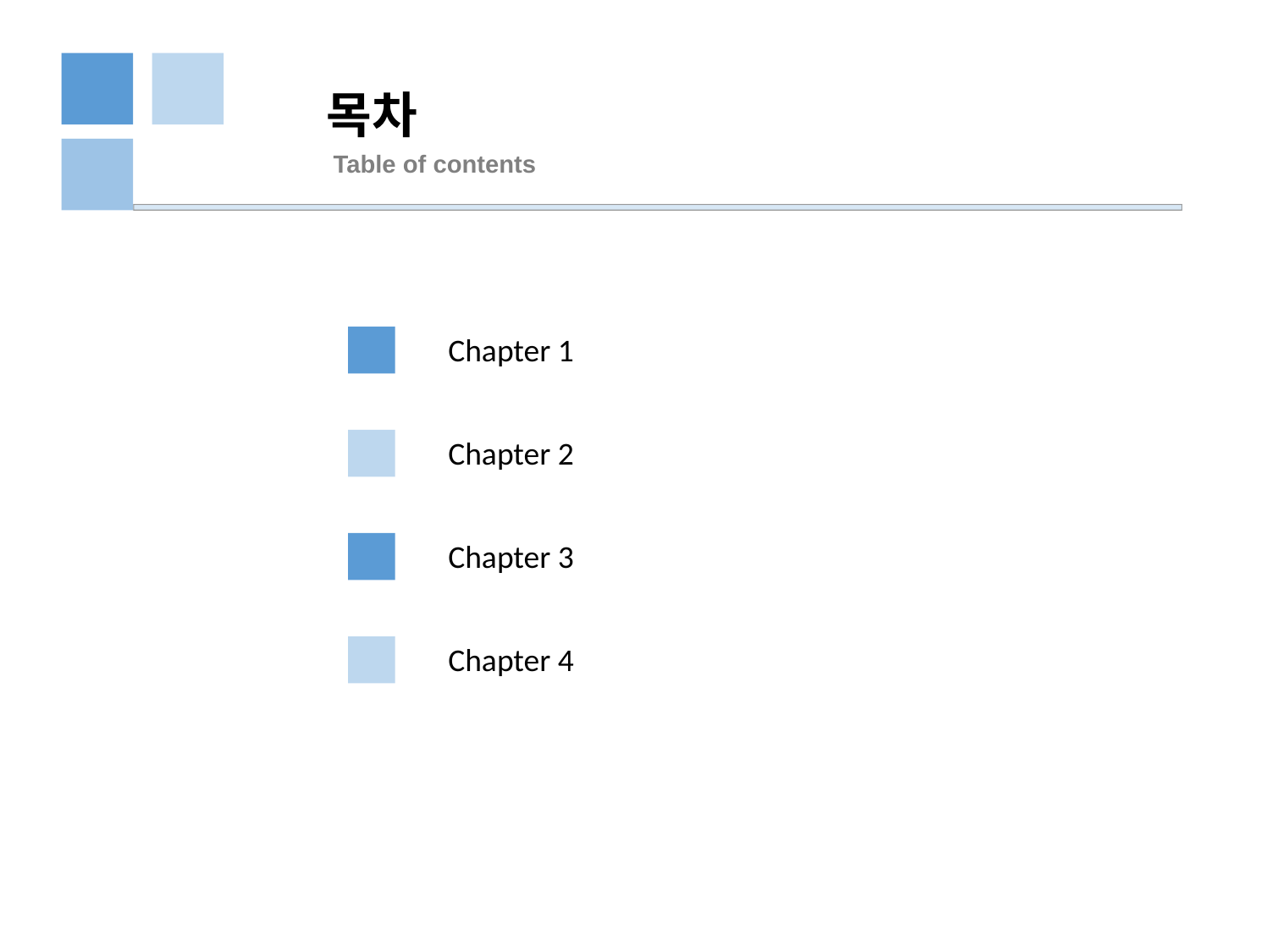

목차

Table of contents

Chapter 1

Chapter 2

Chapter 3

Chapter 4